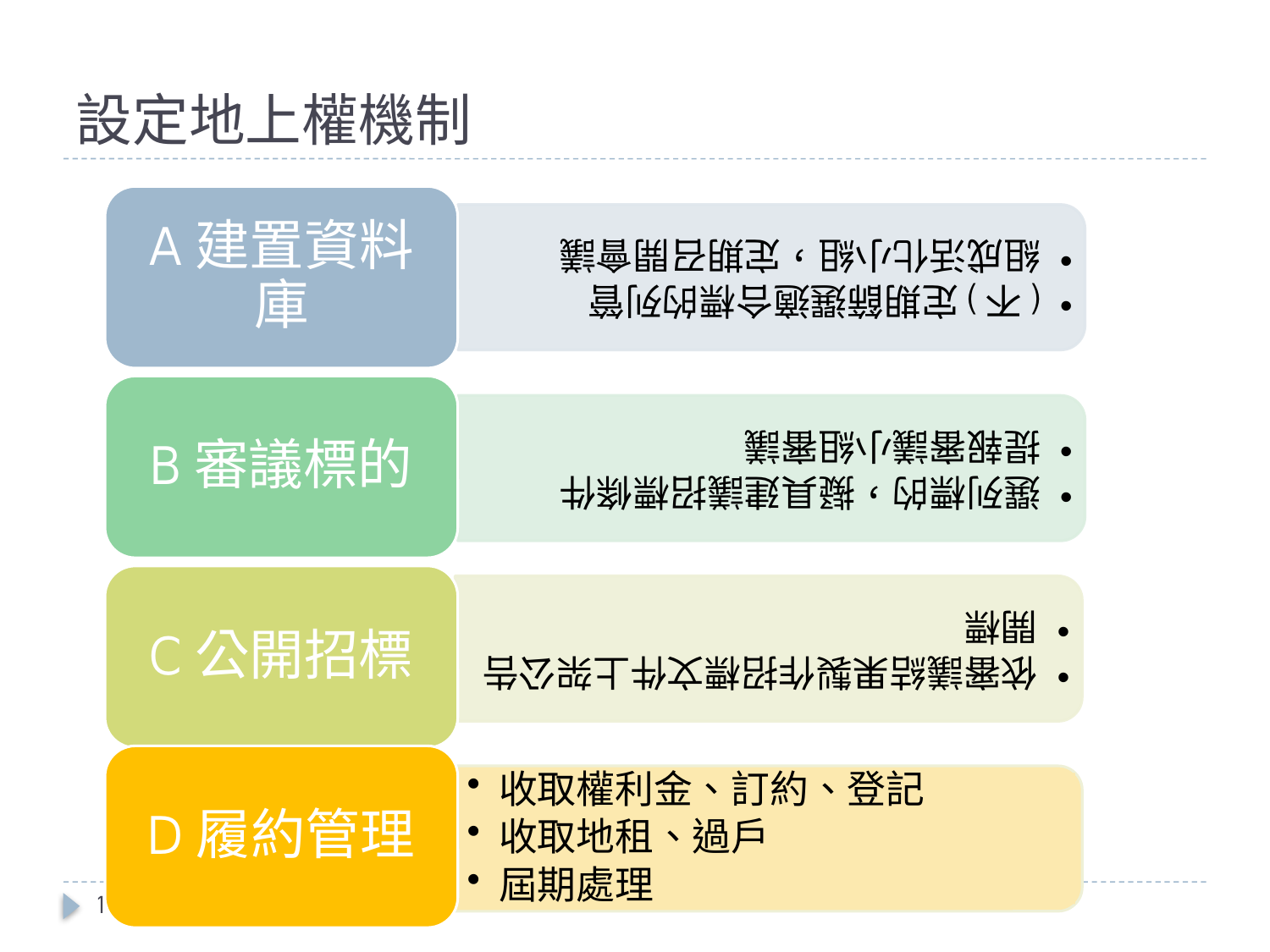

# 設定地上權機制

(不)定期篩選適合標的列管
組成活化小組，定期召開會議
A建置資料庫
選列標的，擬具建議招標條件
提報審議小組審議
B審議標的
依審議結果製作招標文件上架公告
開標
C公開招標

D履約管理

收取權利金、訂約、登記
收取地租、過戶
屆期處理
10